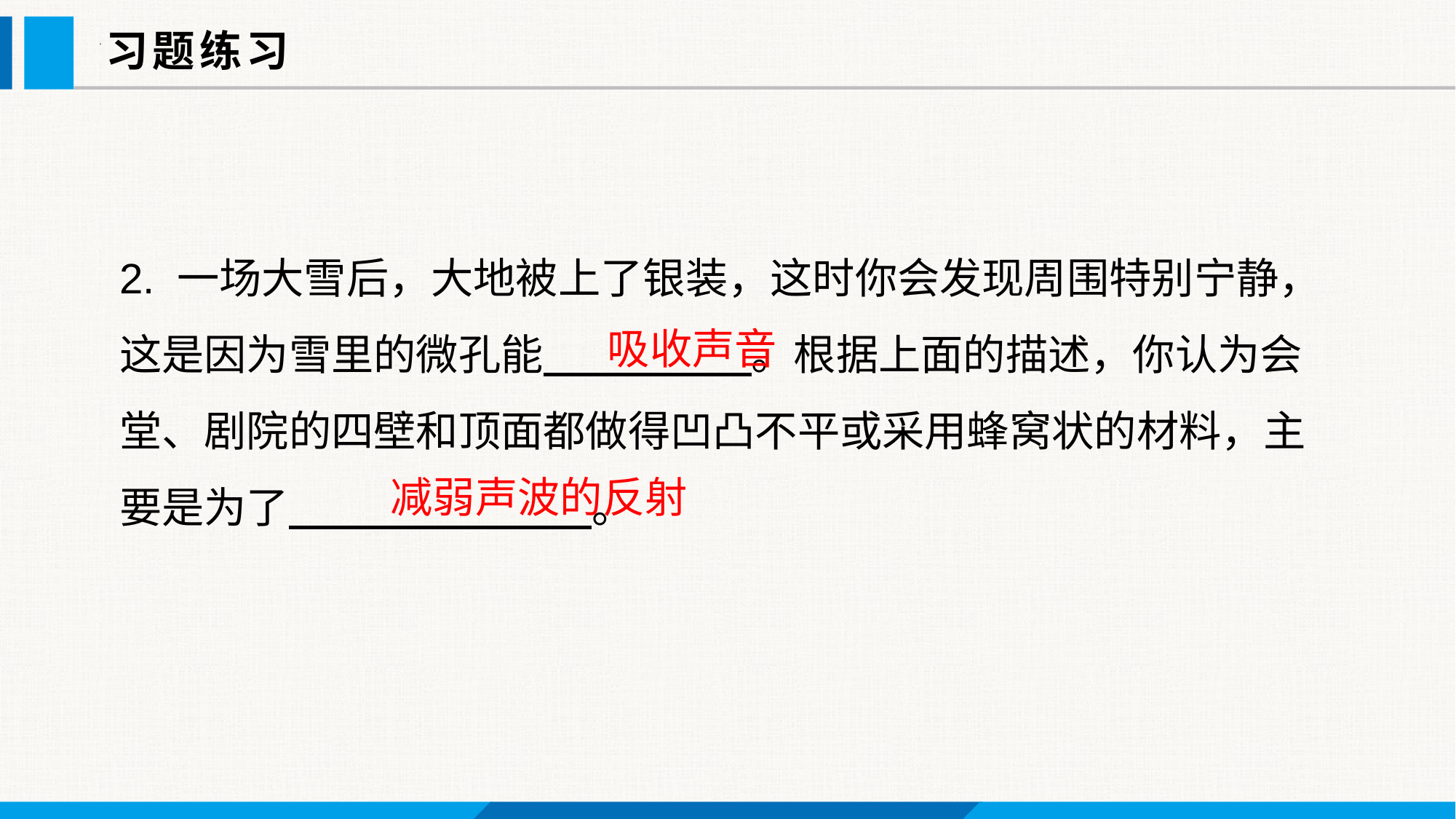

习题练习
2. 一场大雪后，大地被上了银装，这时你会发现周围特别宁静，这是因为雪里的微孔能                      。根据上面的描述，你认为会堂、剧院的四壁和顶面都做得凹凸不平或采用蜂窝状的材料，主要是为了                                。
吸收声音
减弱声波的反射